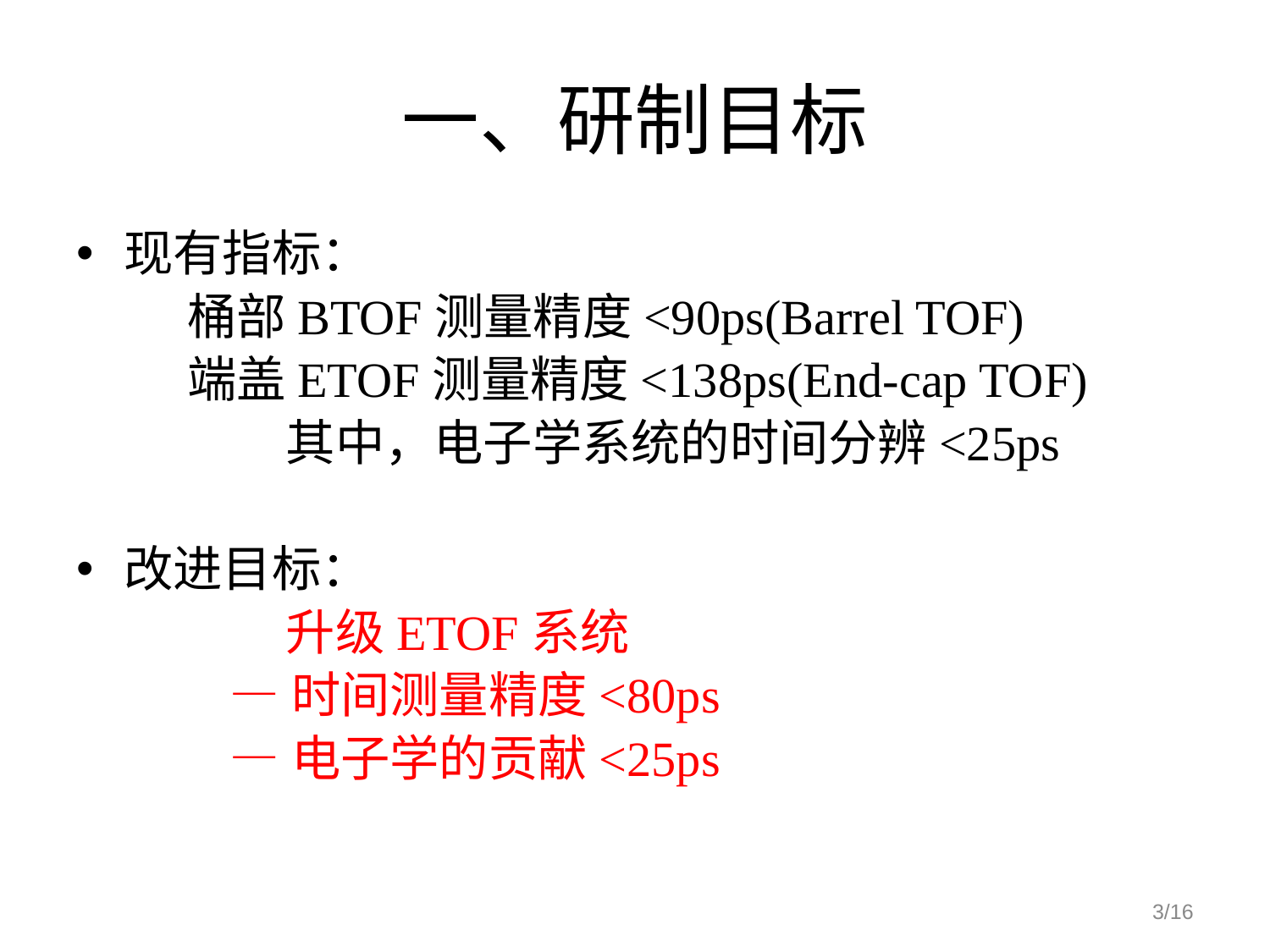

# 一、研制目标
现有指标：
         桶部BTOF测量精度<90ps(Barrel TOF)
         端盖ETOF测量精度<138ps(End-cap TOF)
                  其中，电子学系统的时间分辨<25ps

改进目标：
                  升级ETOF系统
              —时间测量精度<80ps
              —电子学的贡献<25ps
3/16